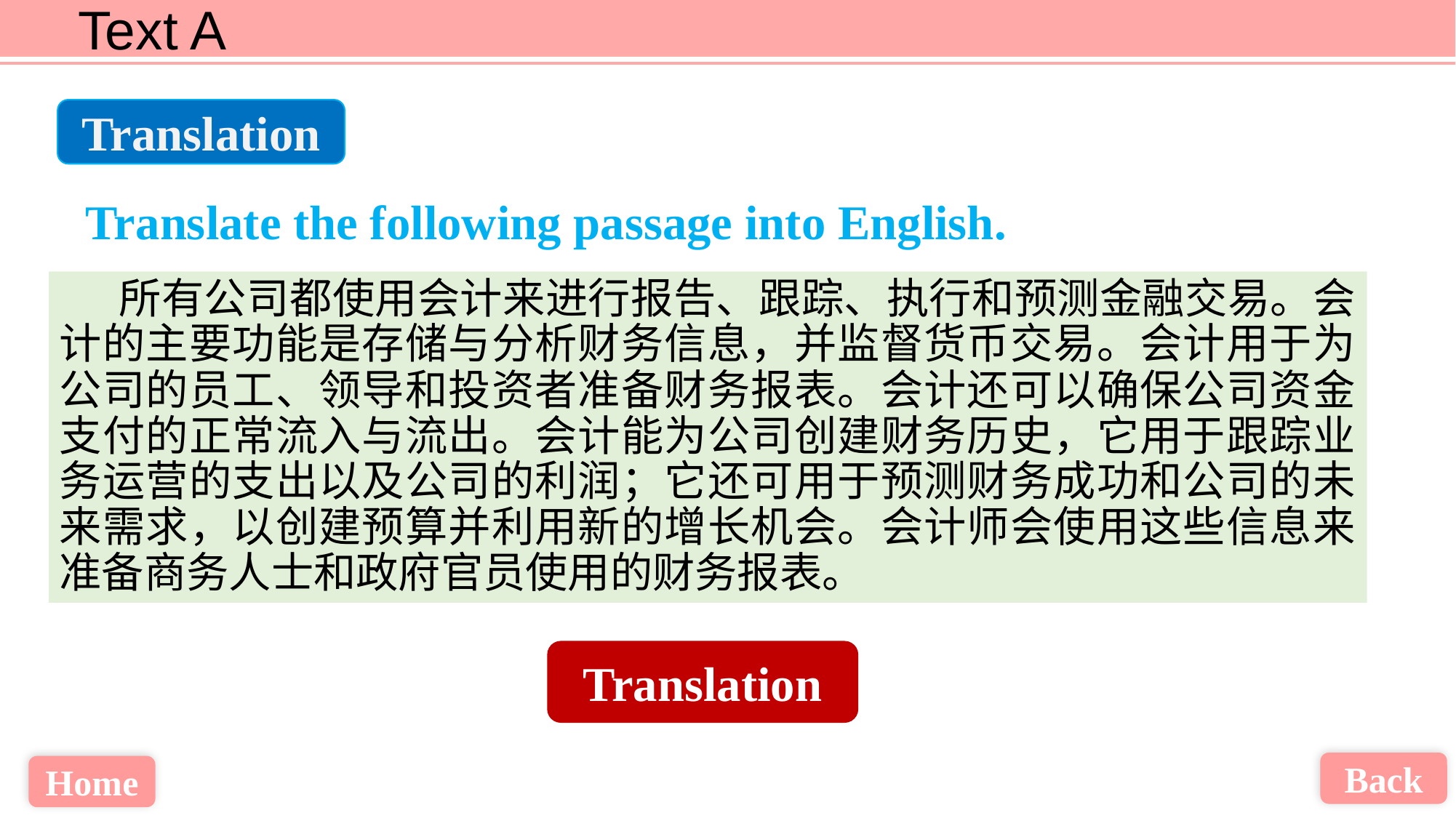

Translation
Translate the following passage into English.
     所有公司都使用会计来进行报告、跟踪、执行和预测金融交易。会计的主要功能是存储与分析财务信息，并监督货币交易。会计用于为公司的员工、领导和投资者准备财务报表。会计还可以确保公司资金支付的正常流入与流出。会计能为公司创建财务历史，它用于跟踪业务运营的支出以及公司的利润；它还可用于预测财务成功和公司的未来需求，以创建预算并利用新的增长机会。会计师会使用这些信息来准备商务人士和政府官员使用的财务报表。
Translation
Back